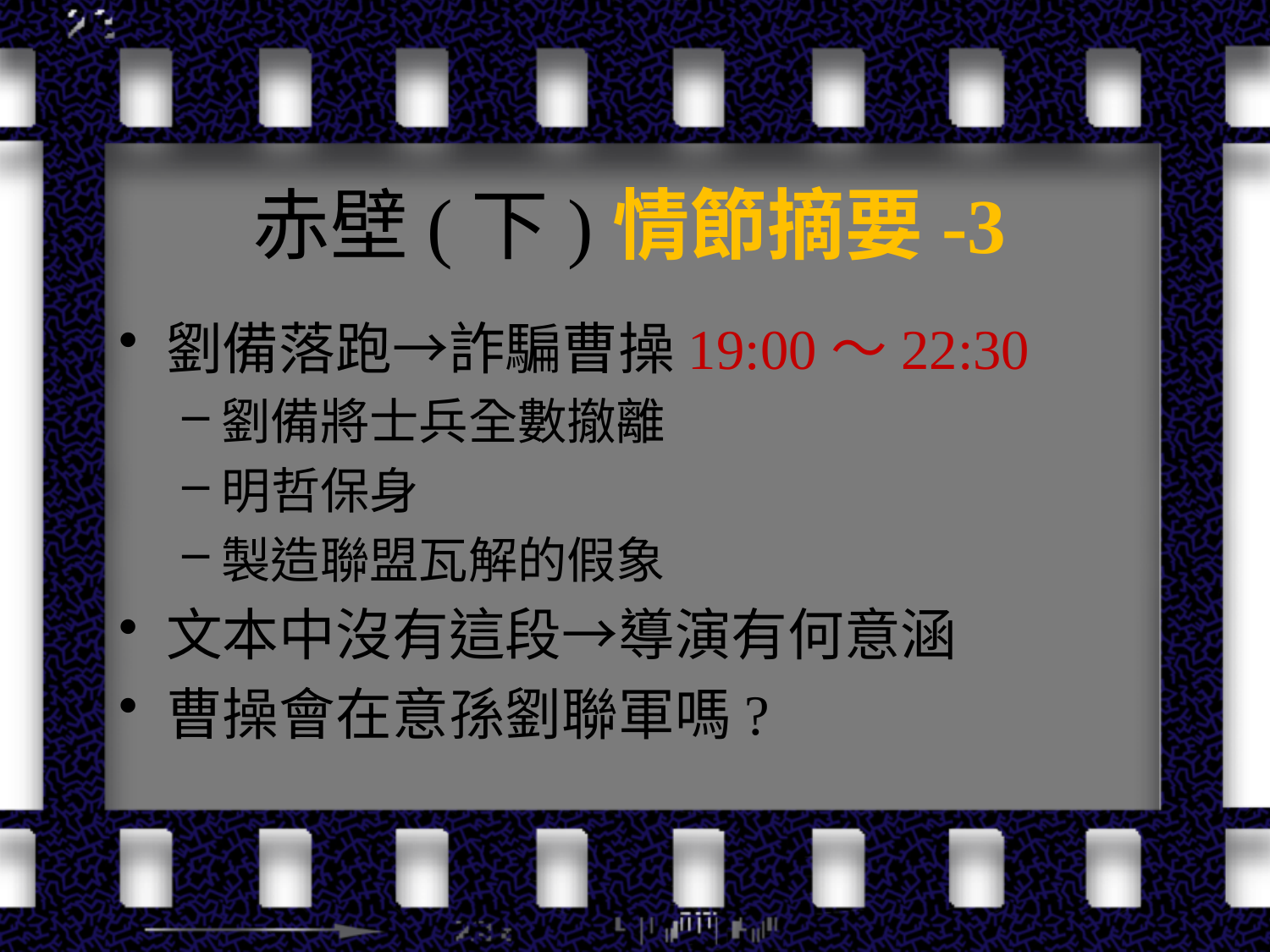

# 赤壁(下)情節摘要-3
劉備落跑→詐騙曹操19:00～22:30
劉備將士兵全數撤離
明哲保身
製造聯盟瓦解的假象
文本中沒有這段→導演有何意涵
曹操會在意孫劉聯軍嗎?